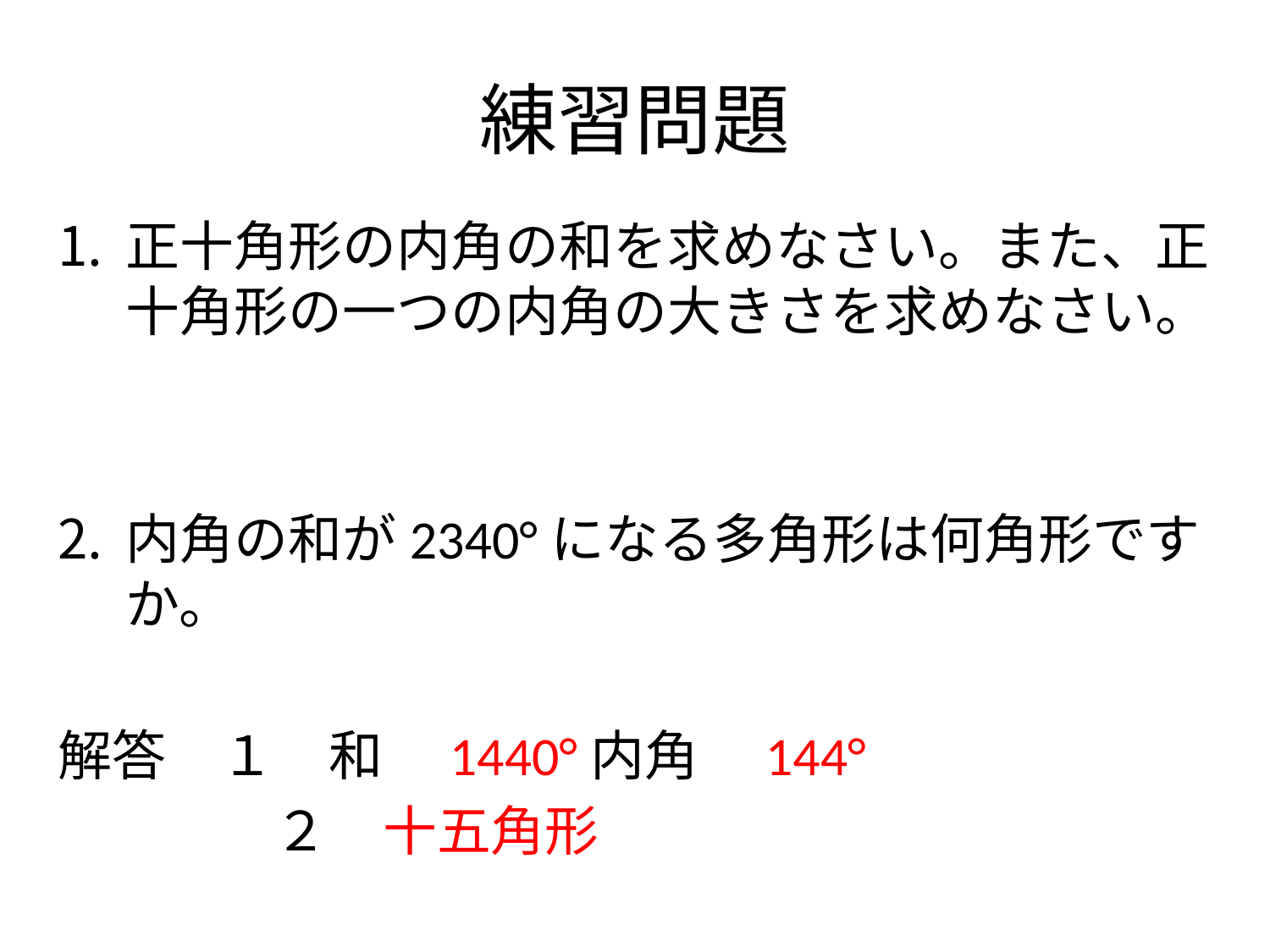

# 練習問題
正十角形の内角の和を求めなさい。また、正十角形の一つの内角の大きさを求めなさい。

内角の和が2340°になる多角形は何角形ですか。

解答　１　和　1440°内角　144°
　　　　２　十五角形